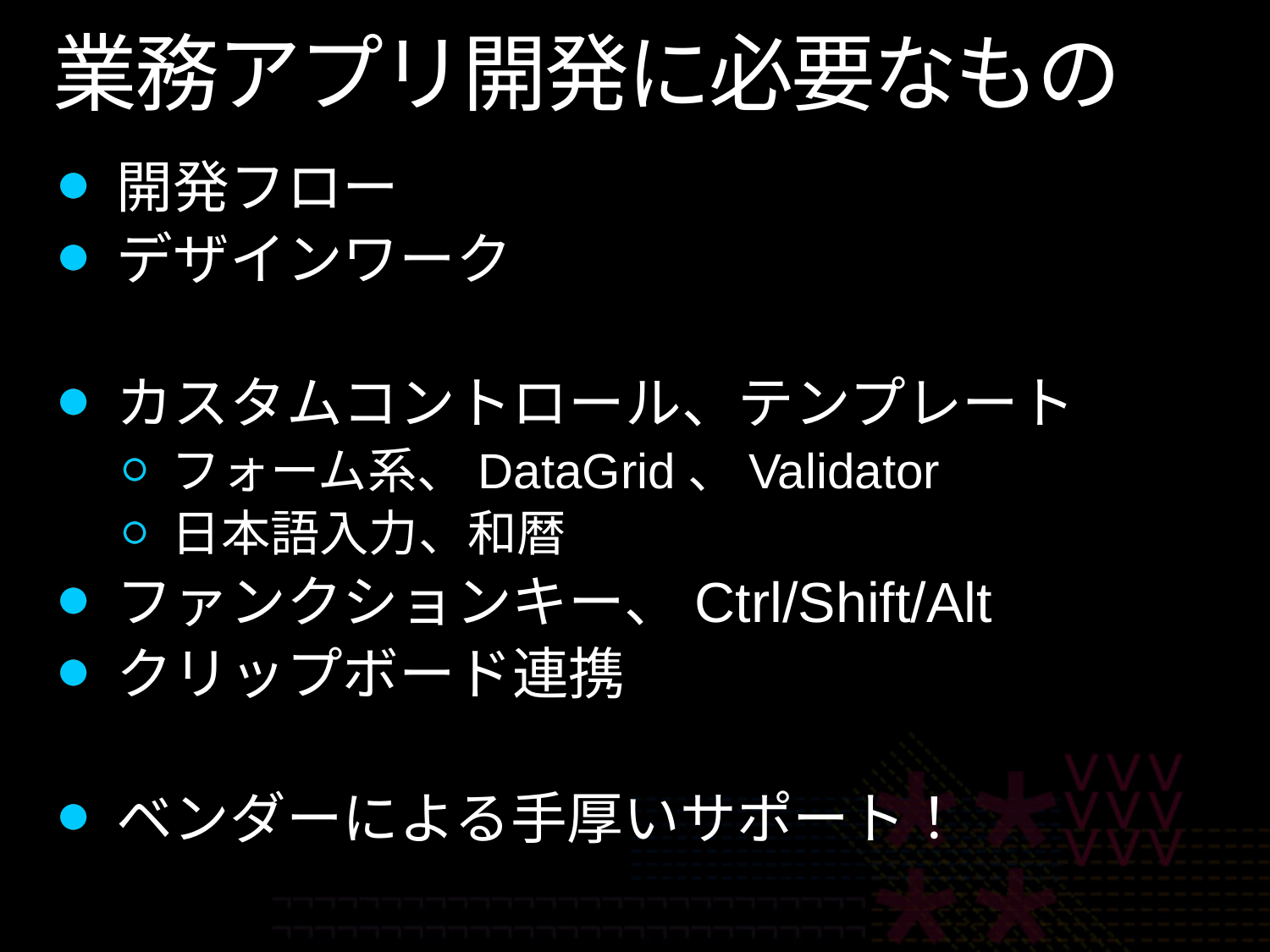

# 業務アプリ開発に必要なもの
開発フロー
デザインワーク

カスタムコントロール、テンプレート
フォーム系、DataGrid、Validator
日本語入力、和暦
ファンクションキー、Ctrl/Shift/Alt
クリップボード連携

ベンダーによる手厚いサポート！